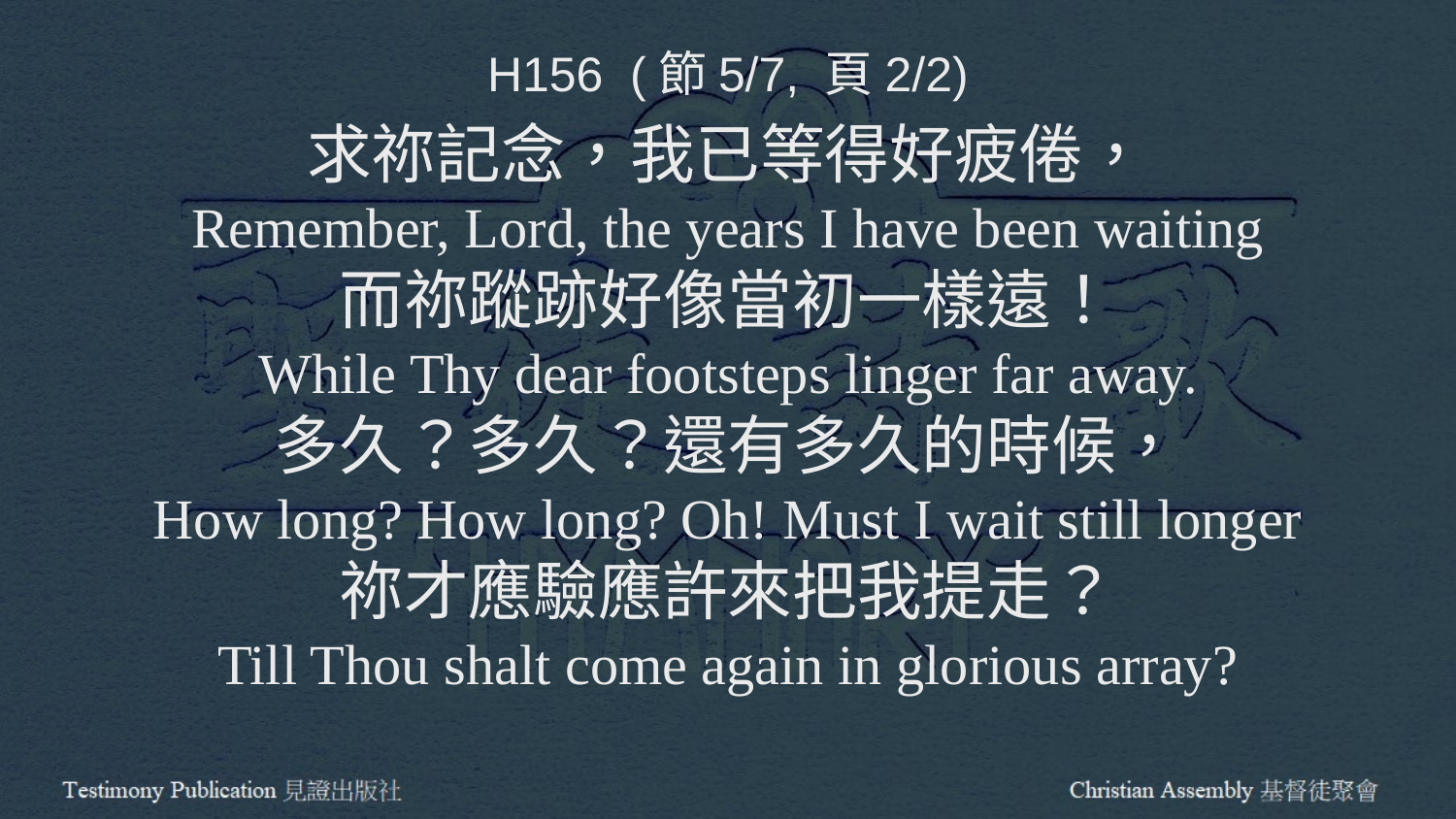

H156  (節5/7, 頁2/2)
求祢記念，我已等得好疲倦，
Remember, Lord, the years I have been waiting
而祢蹤跡好像當初一樣遠！
While Thy dear footsteps linger far away.
多久？多久？還有多久的時候，
How long? How long? Oh! Must I wait still longer
祢才應驗應許來把我提走？
Till Thou shalt come again in glorious array?